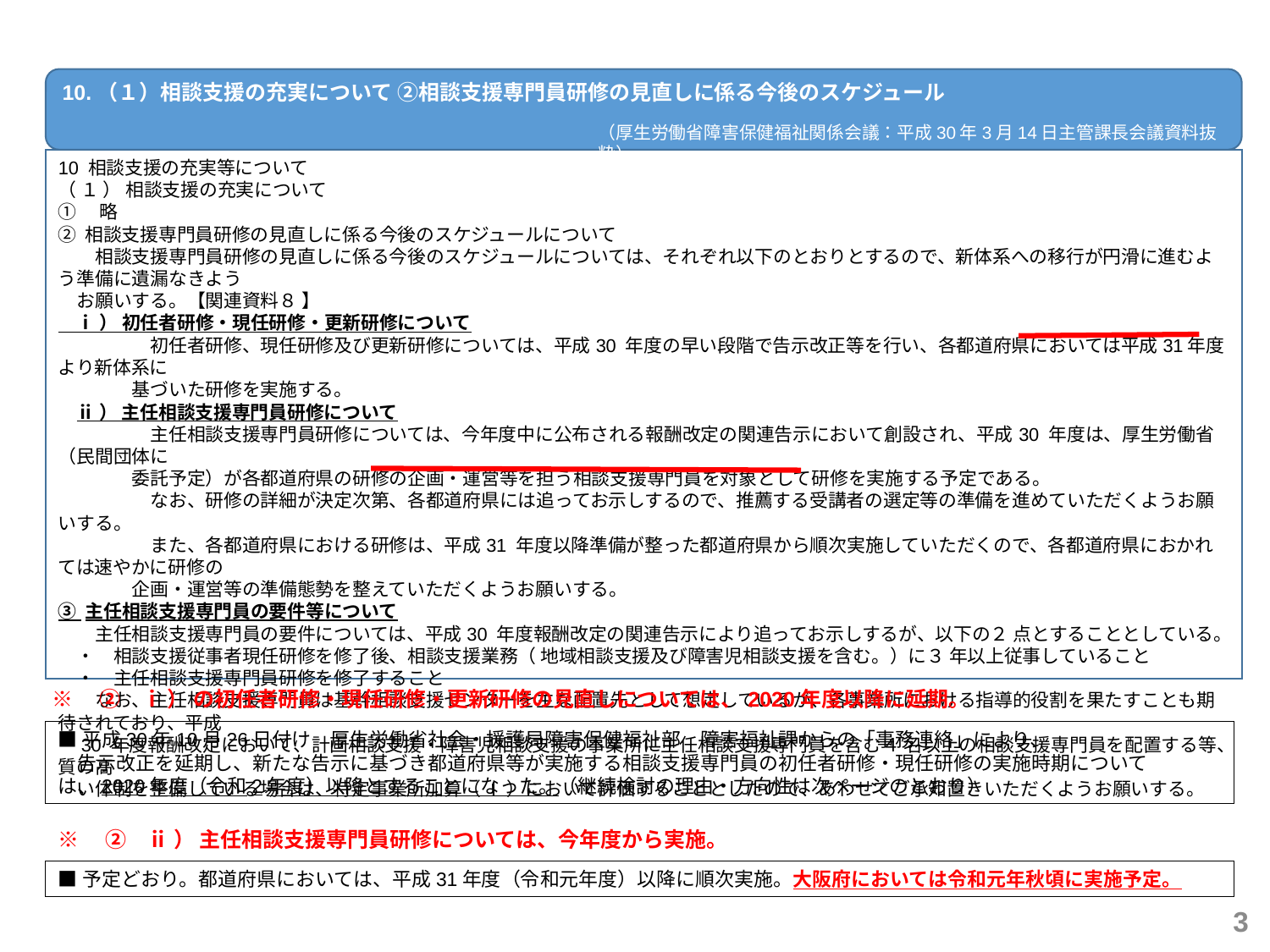

10.（１）相談支援の充実について ②相談支援専門員研修の見直しに係る今後のスケジュール
（厚生労働省障害保健福祉関係会議：平成30年3月14日主管課長会議資料抜粋）
10 相談支援の充実等について
（ １ ） 相談支援の充実について
①　略
② 相談支援専門員研修の見直しに係る今後のスケジュールについて
　　相談支援専門員研修の見直しに係る今後のスケジュールについては、それぞれ以下のとおりとするので、新体系への移行が円滑に進むよう準備に遺漏なきよう
　お願いする。【関連資料８ 】
　ⅰ ） 初任者研修・現任研修・更新研修について
　　　　　初任者研修、現任研修及び更新研修については、平成30 年度の早い段階で告示改正等を行い、各都道府県においては平成31年度より新体系に
　　　　基づいた研修を実施する。
　ⅱ ） 主任相談支援専門員研修について
　　　　　主任相談支援専門員研修については、今年度中に公布される報酬改定の関連告示において創設され、平成30 年度は、厚生労働省（民間団体に
　　　　委託予定）が各都道府県の研修の企画・運営等を担う相談支援専門員を対象として研修を実施する予定である。
　　　　　なお、研修の詳細が決定次第、各都道府県には追ってお示しするので、推薦する受講者の選定等の準備を進めていただくようお願いする。
　　　　　また、各都道府県における研修は、平成31 年度以降準備が整った都道府県から順次実施していただくので、各都道府県におかれては速やかに研修の
　　　　企画・運営等の準備態勢を整えていただくようお願いする。
③ 主任相談支援専門員の要件等について
　　主任相談支援専門員の要件については、平成30 年度報酬改定の関連告示により追ってお示しするが、以下の２ 点とすることとしている。
　・　相談支援従事者現任研修を修了後、相談支援業務（ 地域相談支援及び障害児相談支援を含む。）に３ 年以上従事していること
　・　主任相談支援専門員研修を修了すること
　　なお、主任相談支援専門員は基幹相談支援センターを主な配置先として想定しているが、各事業所における指導的役割を果たすことも期待されており、平成
　30 年度報酬改定において、計画相談支援・障害児相談支援の事業所に主任相談支援専門員を含む４ 名以上の相談支援専門員を配置する等、質の高
　い体制を整備している場合は、特定事業所加算（ Ⅰ ）において評価することとしたので、あわせてご承知置きいただくようお願いする。

※　②　ⅰ ） の初任者研修・現任研修・更新研修の見直しについては、2020年度以降に延期。
■平成30年10月26日付け　厚生労働省社会・援護局障害保健福祉部　障害福祉課からの「事務連絡」により、
　告示改正を延期し、新たな告示に基づき都道府県等が実施する相談支援専門員の初任者研修・現任研修の実施時期については、2020年度（令和2年度）以降とすることになった。（継続検討の理由・方向性は次ページのとおり）
※　②　ⅱ ） 主任相談支援専門員研修については、今年度から実施。
■予定どおり。都道府県においては、平成31年度（令和元年度）以降に順次実施。大阪府においては令和元年秋頃に実施予定。
3